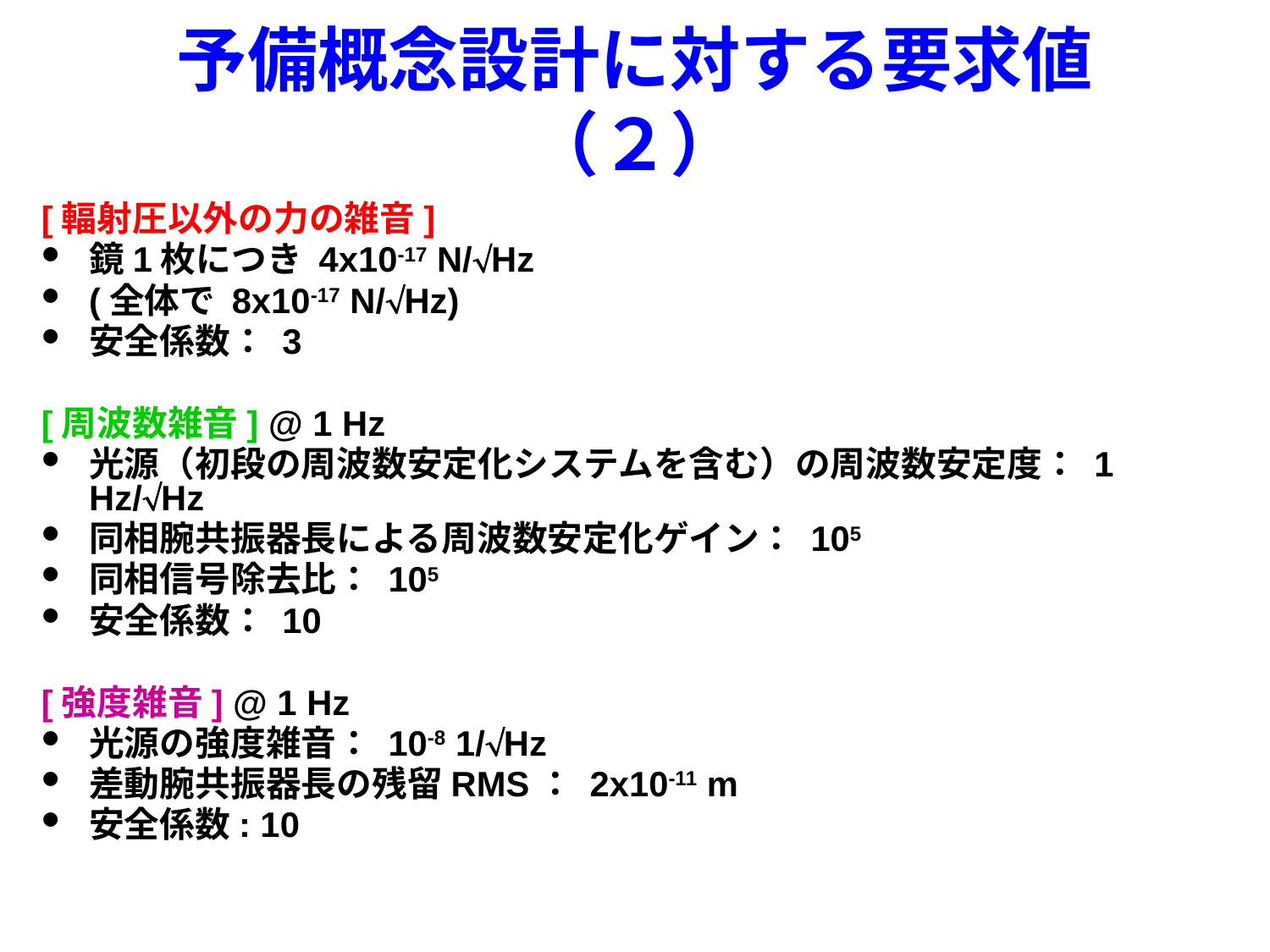

# 予備概念設計に対する要求値（２）
[輻射圧以外の力の雑音]
鏡1枚につき 4x10-17 N/√Hz
(全体で 8x10-17 N/√Hz)
安全係数： 3

[周波数雑音] @ 1 Hz
光源（初段の周波数安定化システムを含む）の周波数安定度： 1 Hz/√Hz
同相腕共振器長による周波数安定化ゲイン： 105
同相信号除去比： 105
安全係数： 10

[強度雑音] @ 1 Hz
光源の強度雑音： 10-8 1/√Hz
差動腕共振器長の残留RMS： 2x10-11 m
安全係数: 10